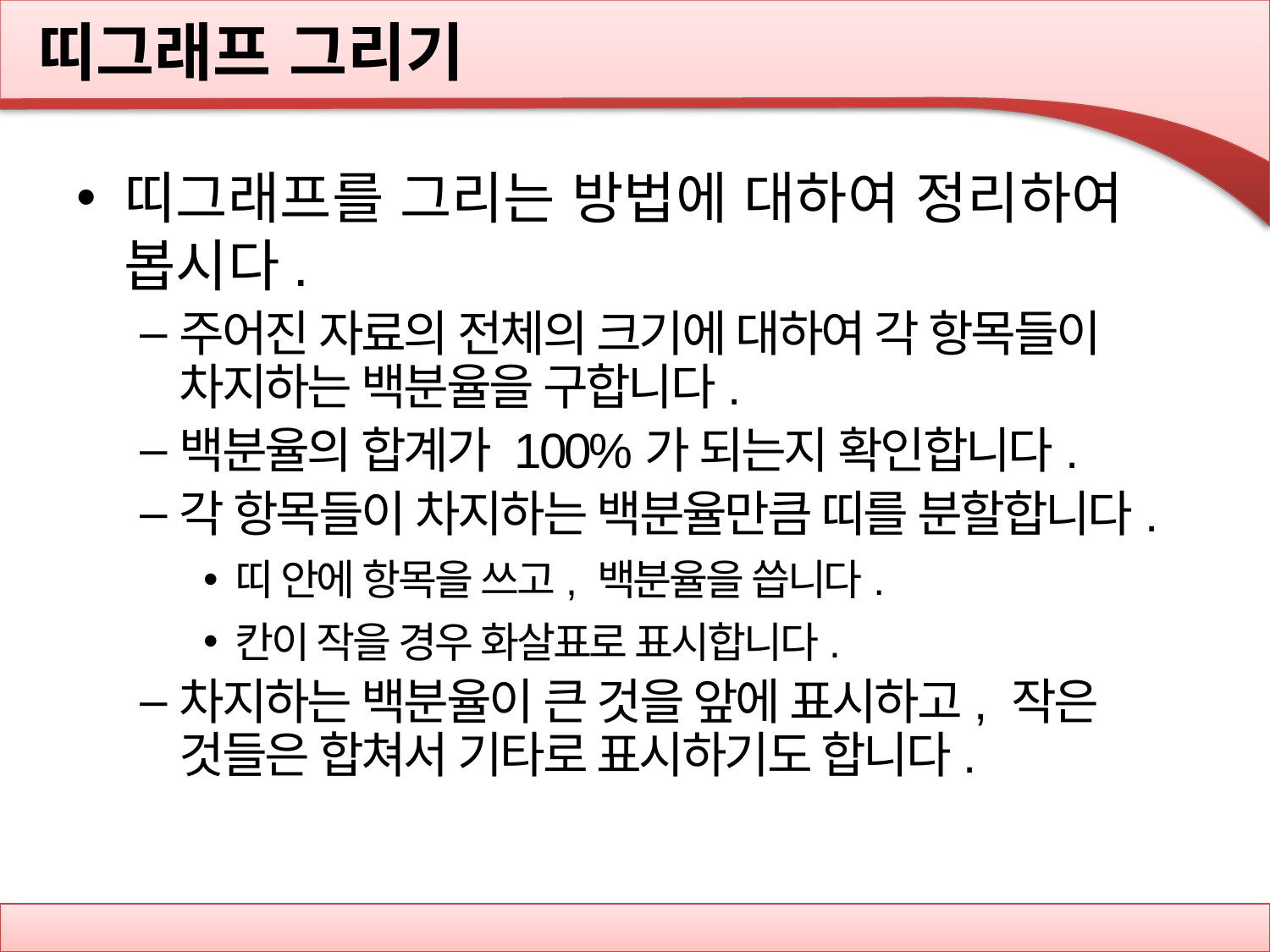

# 띠그래프 그리기
띠그래프를 그리는 방법에 대하여 정리하여 봅시다.
주어진 자료의 전체의 크기에 대하여 각 항목들이 차지하는 백분율을 구합니다.
백분율의 합계가 100%가 되는지 확인합니다.
각 항목들이 차지하는 백분율만큼 띠를 분할합니다.
띠 안에 항목을 쓰고, 백분율을 씁니다.
칸이 작을 경우 화살표로 표시합니다.
차지하는 백분율이 큰 것을 앞에 표시하고, 작은 것들은 합쳐서 기타로 표시하기도 합니다.